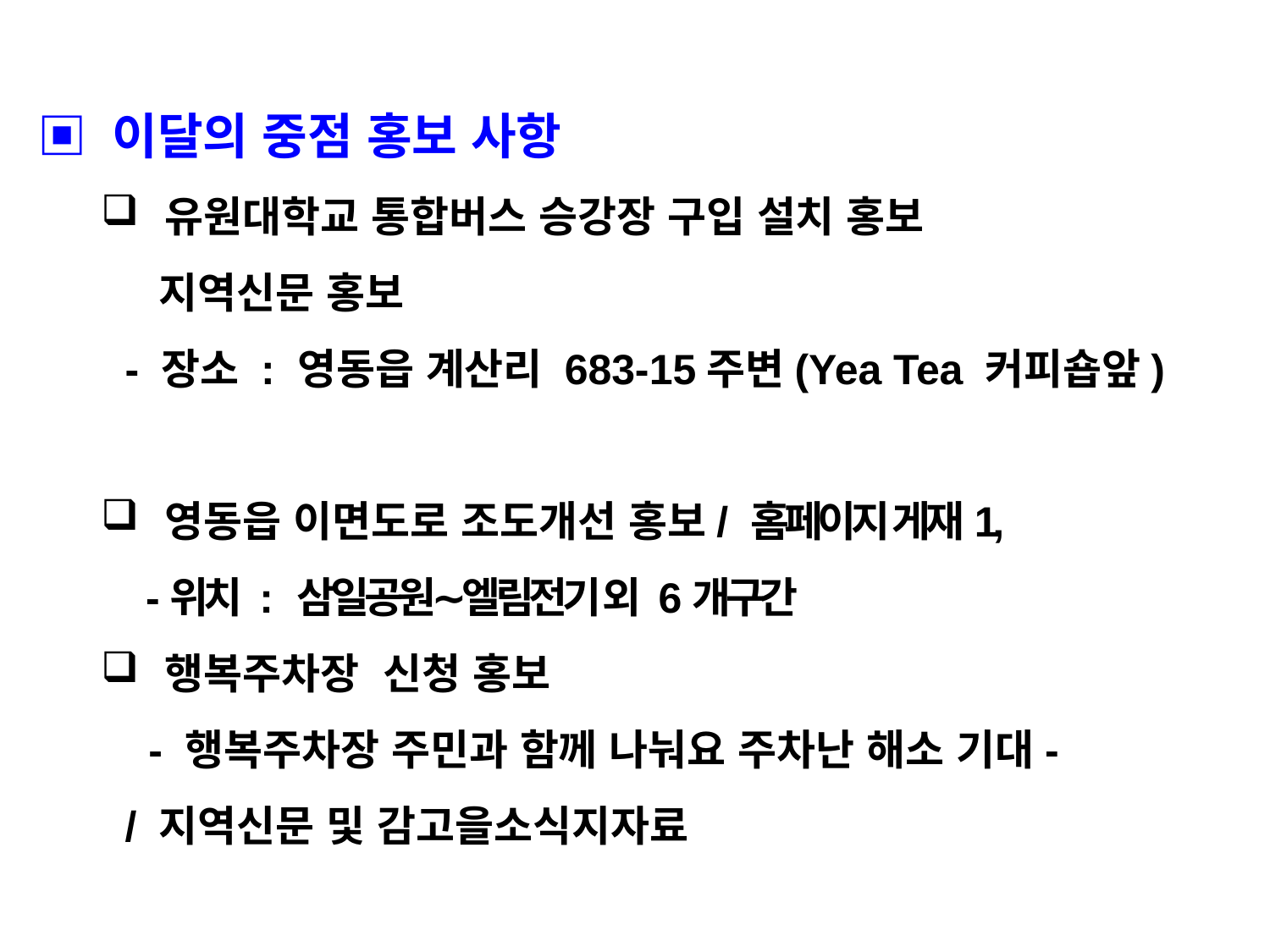

▣ 이달의 중점 홍보 사항
유원대학교 통합버스 승강장 구입 설치 홍보
    지역신문 홍보
  - 장소 : 영동읍 계산리 683-15주변(Yea Tea 커피숍앞)

영동읍 이면도로 조도개선 홍보/ 홈페이지 게재1,
      -위치 :  삼일공원∼엘림전기 외 6개구간
행복주차장  신청 홍보
    - 행복주차장 주민과 함께 나눠요 주차난 해소 기대-
  / 지역신문 및 감고을소식지자료